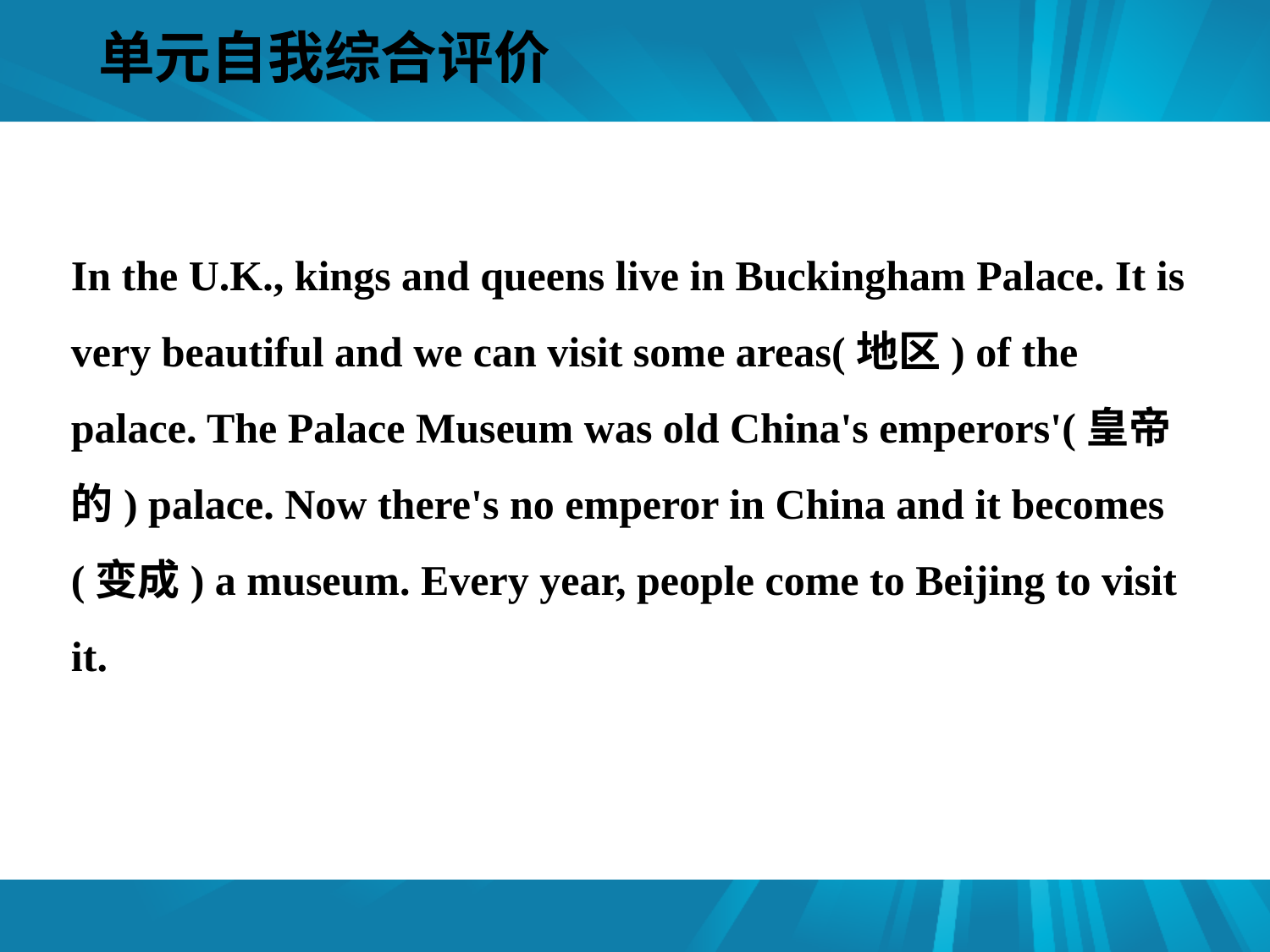

单元自我综合评价
#
In the U.K., kings and queens live in Buckingham Palace. It is very beautiful and we can visit some areas(地区) of the palace. The Palace Museum was old China's emperors'(皇帝的) palace. Now there's no emperor in China and it becomes (变成) a museum. Every year, people come to Beijing to visit it.